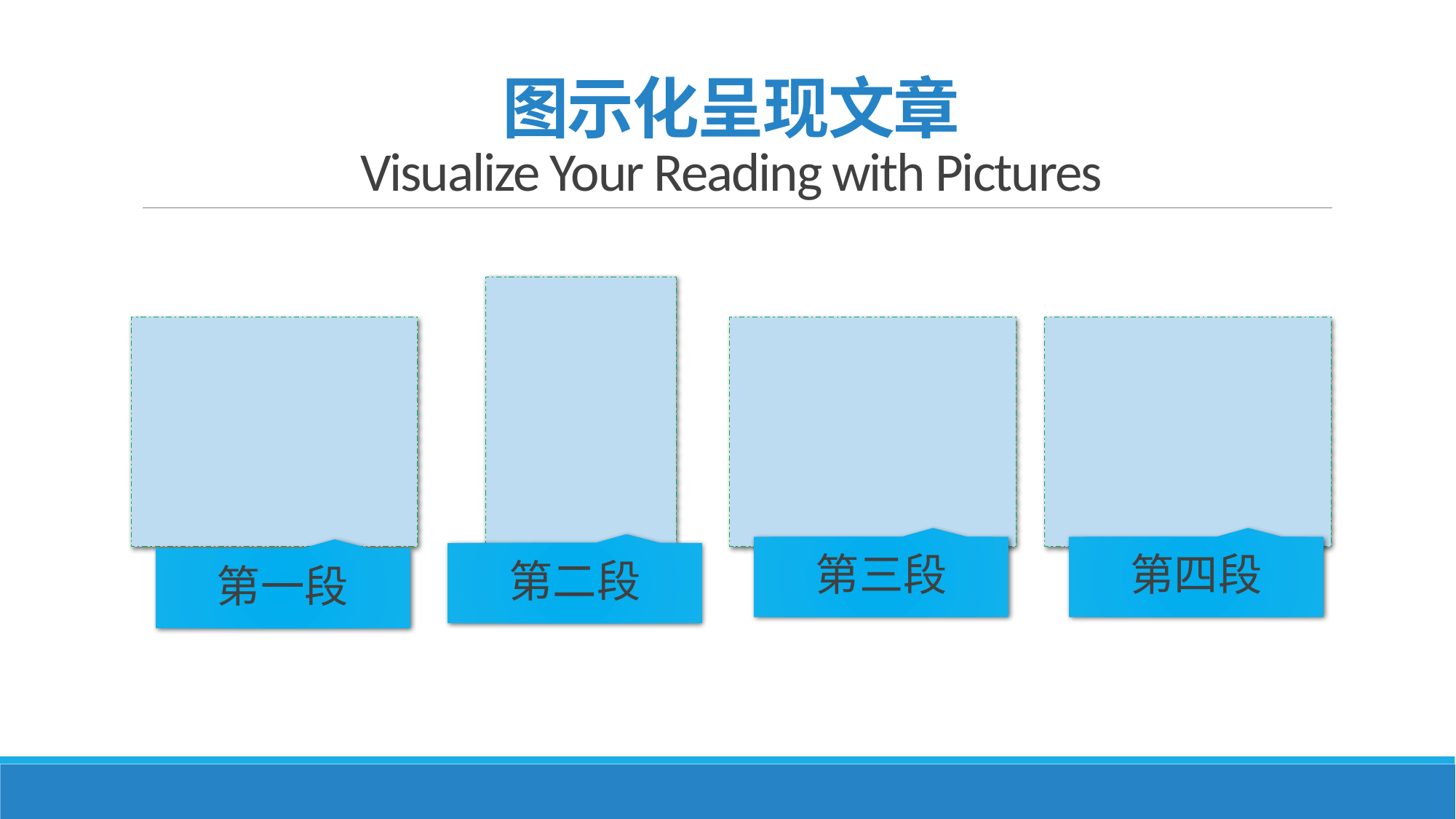

# 图示化呈现文章 Visualize Your Reading with Pictures
第一段
第二段
第三段
第四段